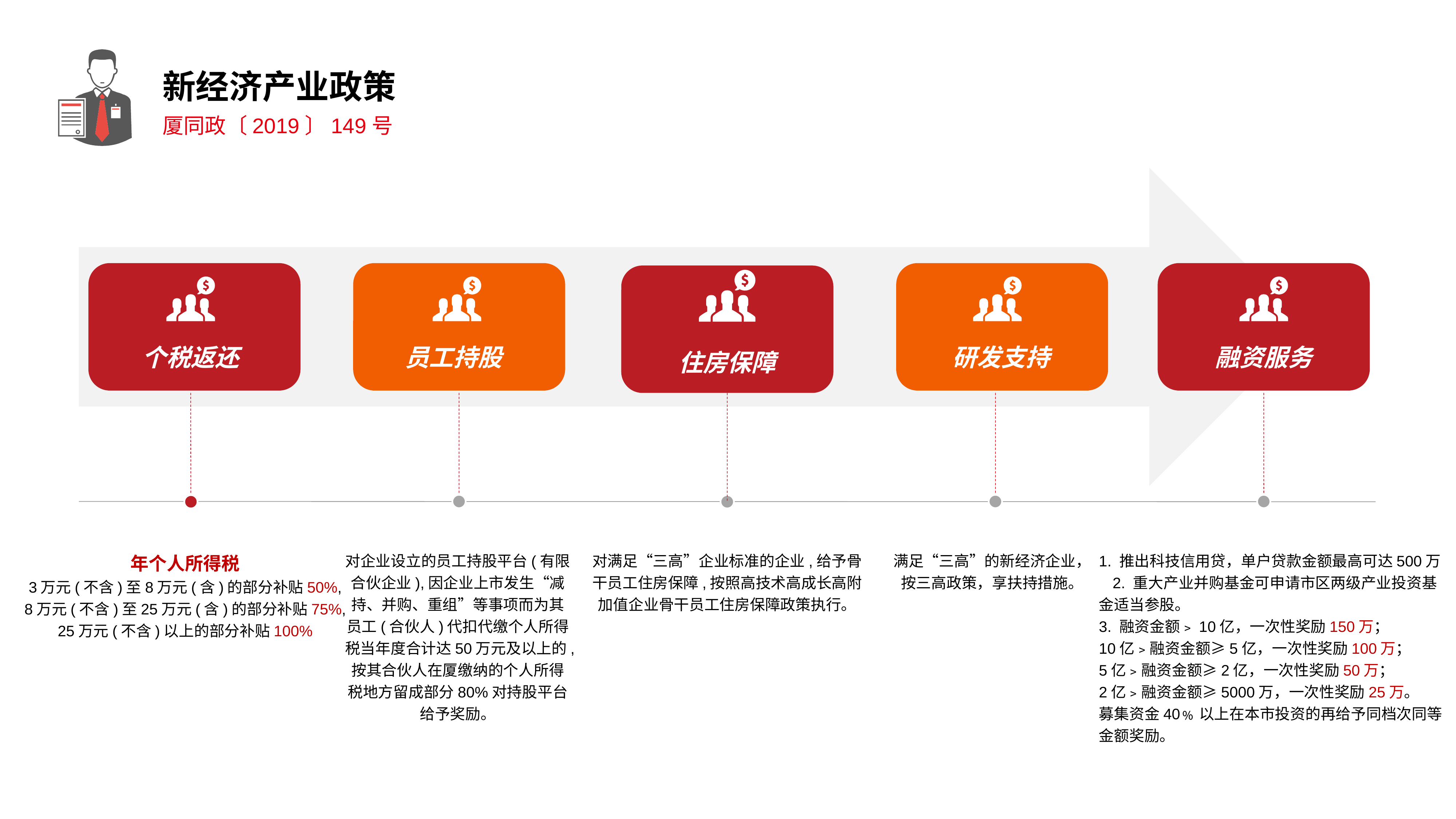

新经济产业政策
厦同政〔2019〕149号

个税返还
员工持股
研发支持
融资服务
住房保障

1. 推出科技信用贷，单户贷款金额最高可达500万     2. 重大产业并购基金可申请市区两级产业投资基金适当参股。
3. 融资金额﹥10亿，一次性奖励150万；
10亿﹥融资金额≥5亿，一次性奖励100万；
5亿﹥融资金额≥2亿，一次性奖励50万；
2亿﹥融资金额≥5000万，一次性奖励25万。
募集资金40﹪以上在本市投资的再给予同档次同等金额奖励。

年个人所得税
3万元(不含)至8万元(含)的部分补贴50%,
8万元(不含)至25万元(含)的部分补贴75%,
25万元(不含)以上的部分补贴100%

对企业设立的员工持股平台(有限合伙企业),因企业上市发生“减持、并购、重组”等事项而为其员工(合伙人)代扣代缴个人所得税当年度合计达50万元及以上的,按其合伙人在厦缴纳的个人所得税地方留成部分80%对持股平台给予奖励。

对满足“三高”企业标准的企业,给予骨干员工住房保障,按照高技术高成长高附加值企业骨干员工住房保障政策执行。
满足“三高”的新经济企业，按三高政策，享扶持措施。